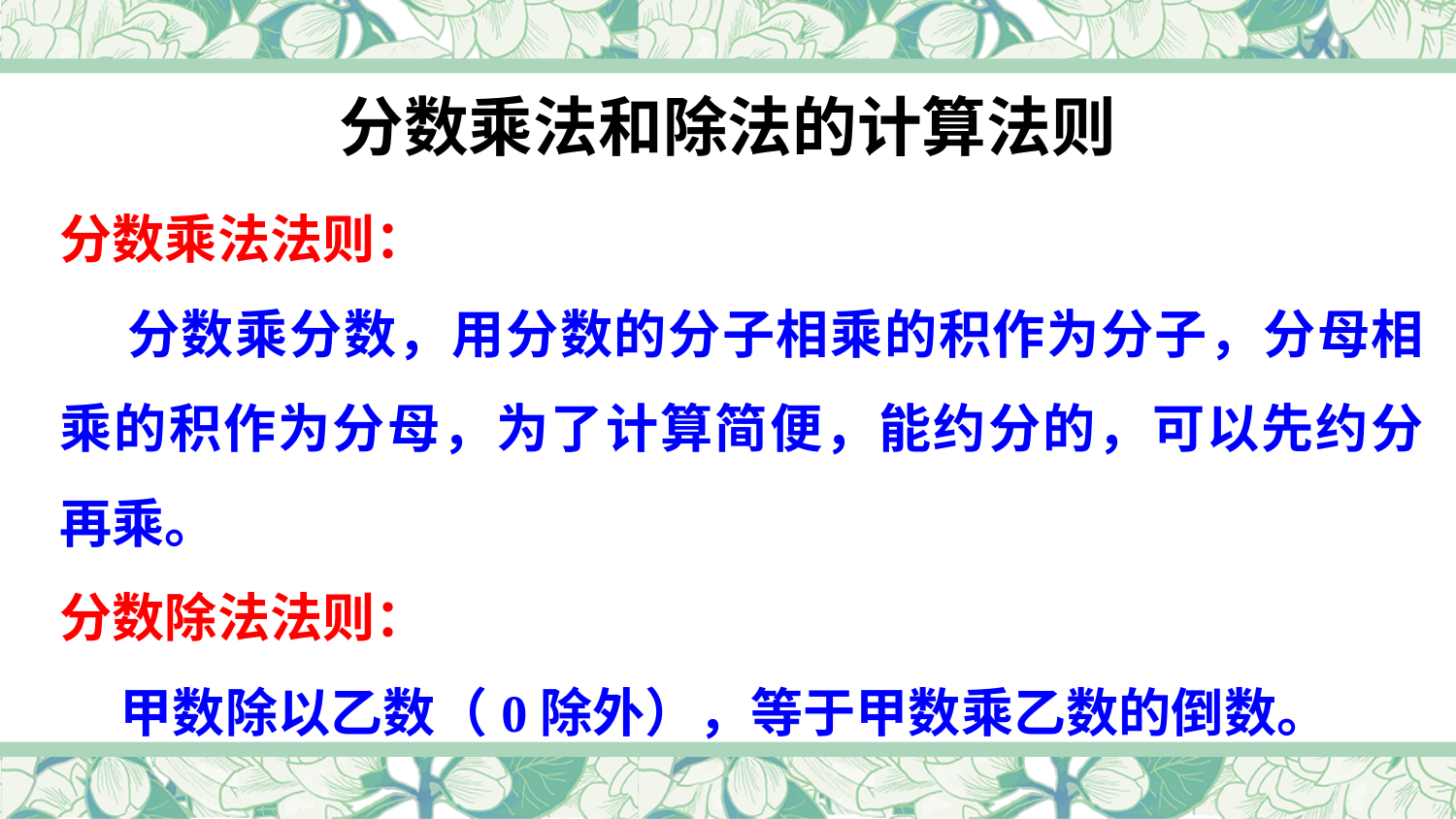

分数乘法和除法的计算法则
分数乘法法则：
    分数乘分数，用分数的分子相乘的积作为分子，分母相乘的积作为分母，为了计算简便，能约分的，可以先约分再乘。
分数除法法则：
    甲数除以乙数（0除外），等于甲数乘乙数的倒数。